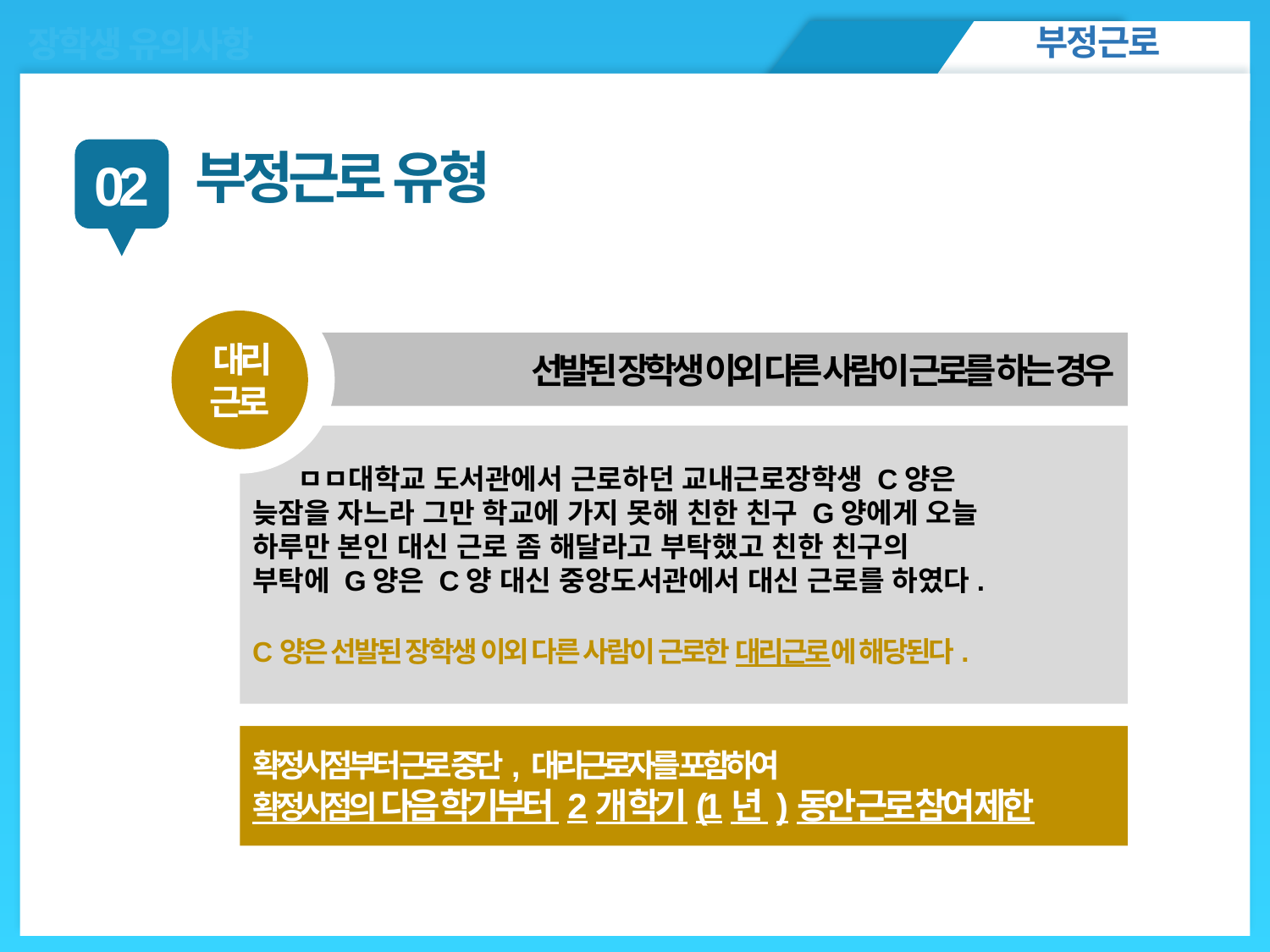

부정근로
장학생 유의사항

ㅇㅁㄴㅇㄴㅇ

부정근로 유형
02

허위근로
대리근로
선발된 장학생 이외 다른 사람이 근로를 하는 경우
      ㅁㅁ대학교 도서관에서 근로하던 교내근로장학생 C양은
늦잠을 자느라 그만 학교에 가지 못해 친한 친구 G양에게 오늘
하루만 본인 대신 근로 좀 해달라고 부탁했고 친한 친구의
부탁에 G양은 C양 대신 중앙도서관에서 대신 근로를 하였다.

C양은 선발된 장학생 이외 다른 사람이 근로한 대리근로에 해당된다.
확정시점부터 근로 중단, 대리근로자를 포함하여
확정시점의 다음 학기부터 2개 학기(1년 )동안 근로 참여 제한